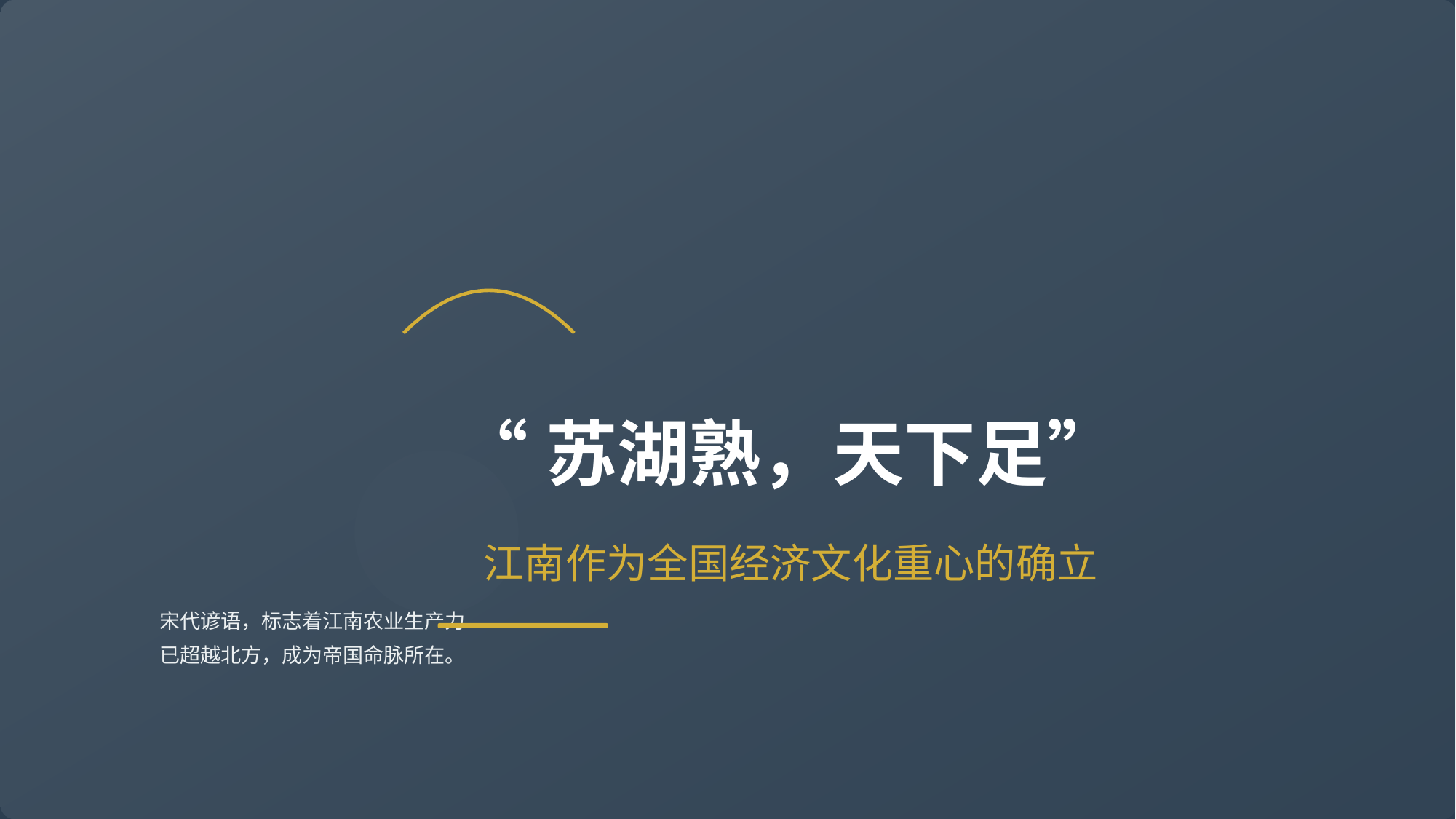

“苏湖熟，天下足”
江南作为全国经济文化重心的确立

宋代谚语，标志着江南农业生产力
已超越北方，成为帝国命脉所在。